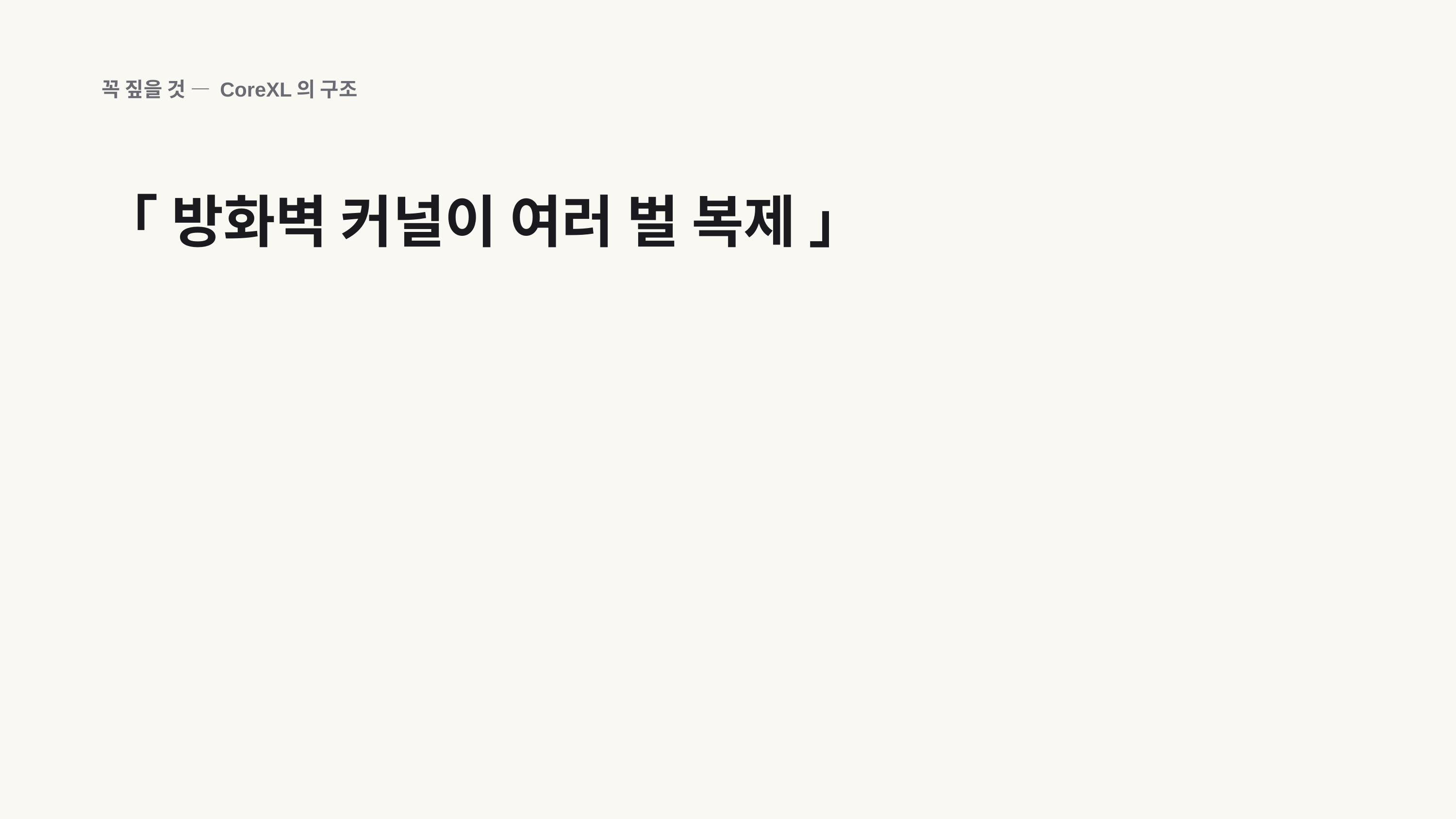

꼭 짚을 것 — CoreXL의 구조
「 방화벽 커널이 여러 벌 복제 」